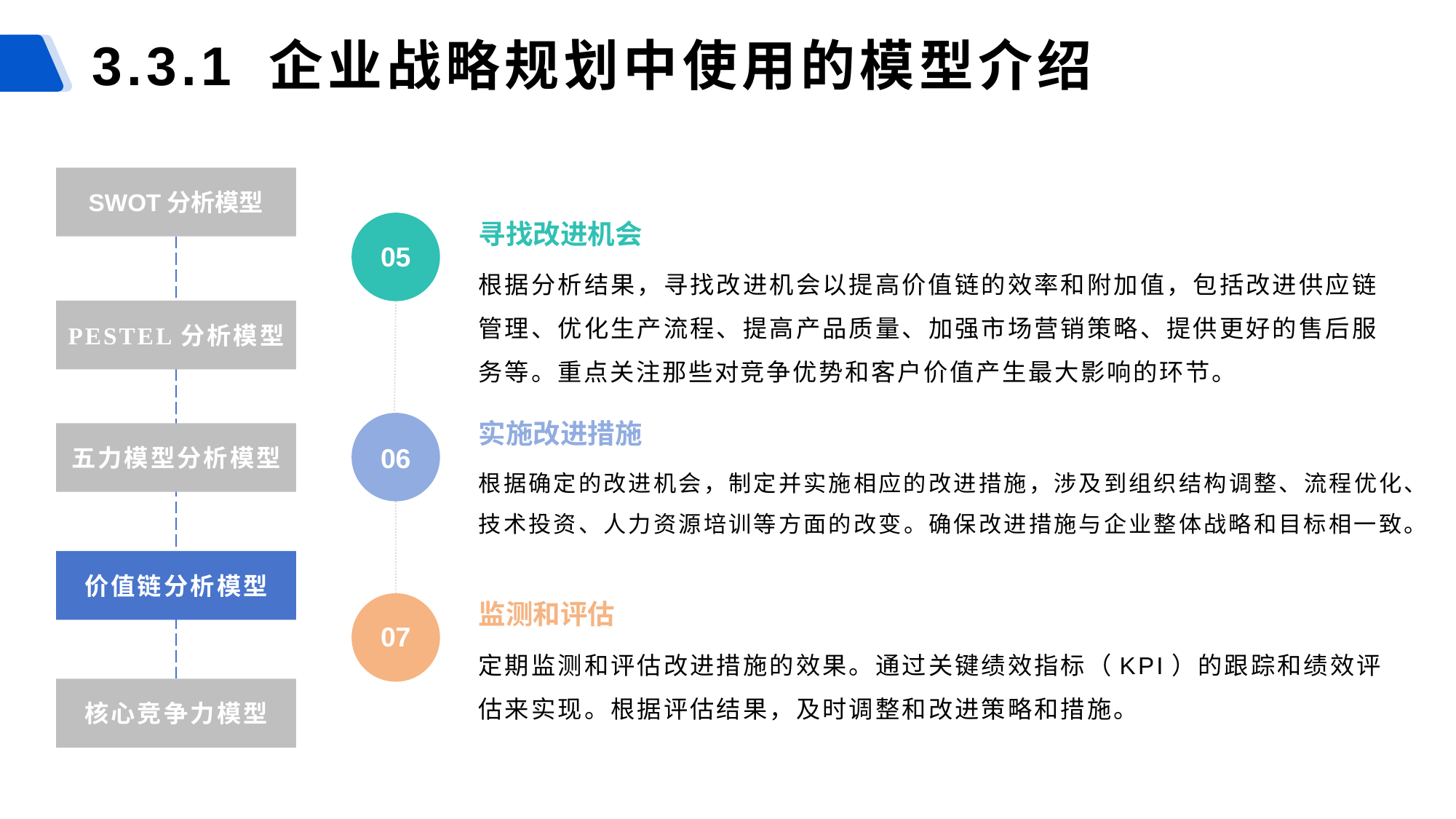

3.3.1 企业战略规划中使用的模型介绍
SWOT分析模型
寻找改进机会

05
根据分析结果，寻找改进机会以提高价值链的效率和附加值，包括改进供应链管理、优化生产流程、提高产品质量、加强市场营销策略、提供更好的售后服务等。重点关注那些对竞争优势和客户价值产生最大影响的环节。
PESTEL分析模型
实施改进措施

五力模型分析模型
06
根据确定的改进机会，制定并实施相应的改进措施，涉及到组织结构调整、流程优化、技术投资、人力资源培训等方面的改变。确保改进措施与企业整体战略和目标相一致。
价值链分析模型
监测和评估

07
定期监测和评估改进措施的效果。通过关键绩效指标（KPI）的跟踪和绩效评估来实现。根据评估结果，及时调整和改进策略和措施。
核心竞争力模型